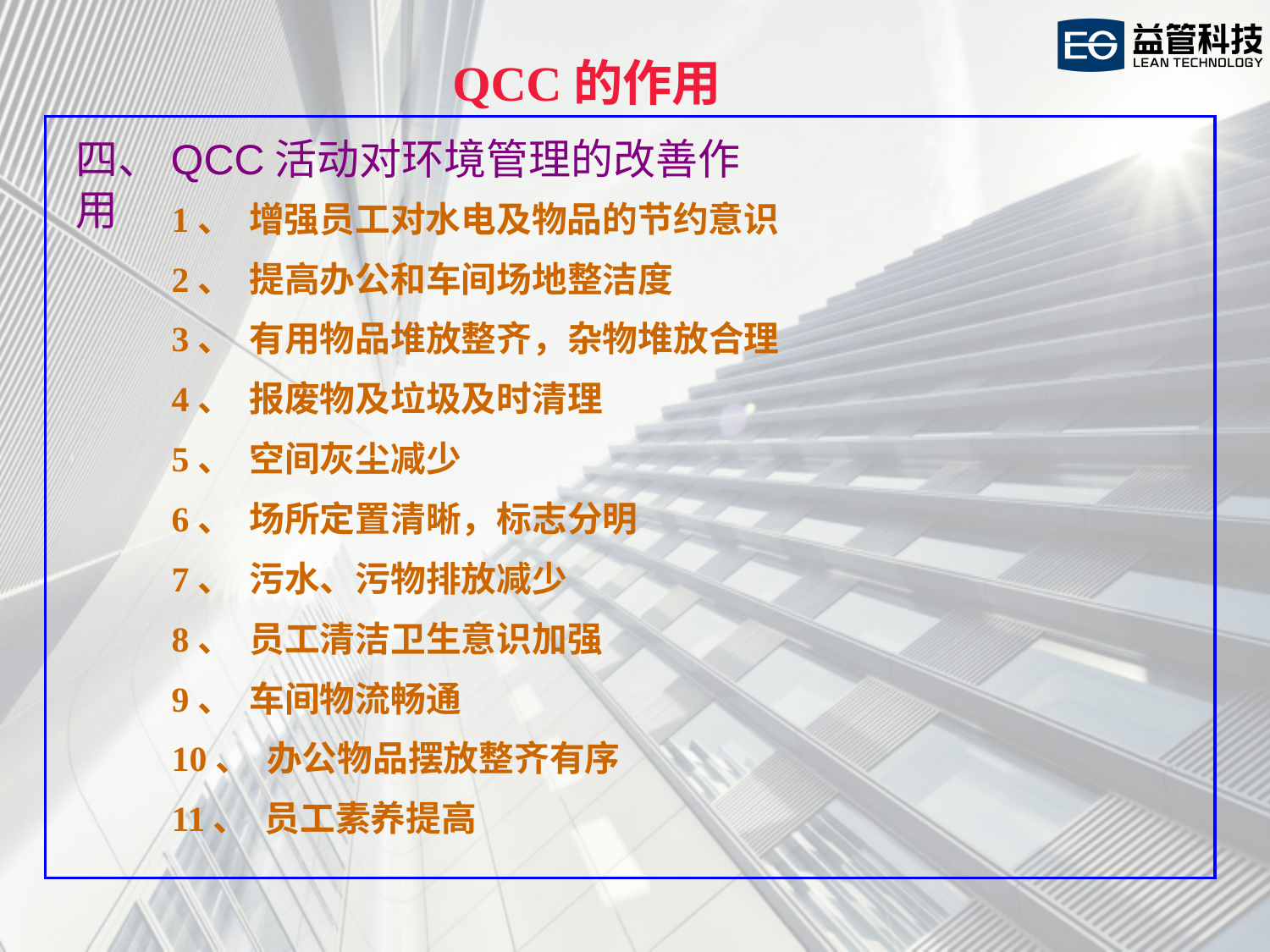

QCC的作用

四、QCC活动对环境管理的改善作用
1、  增强员工对水电及物品的节约意识
2、  提高办公和车间场地整洁度
3、  有用物品堆放整齐，杂物堆放合理
4、  报废物及垃圾及时清理
5、  空间灰尘减少
6、  场所定置清晰，标志分明
7、  污水、污物排放减少
8、  员工清洁卫生意识加强
9、  车间物流畅通
10、  办公物品摆放整齐有序
11、  员工素养提高